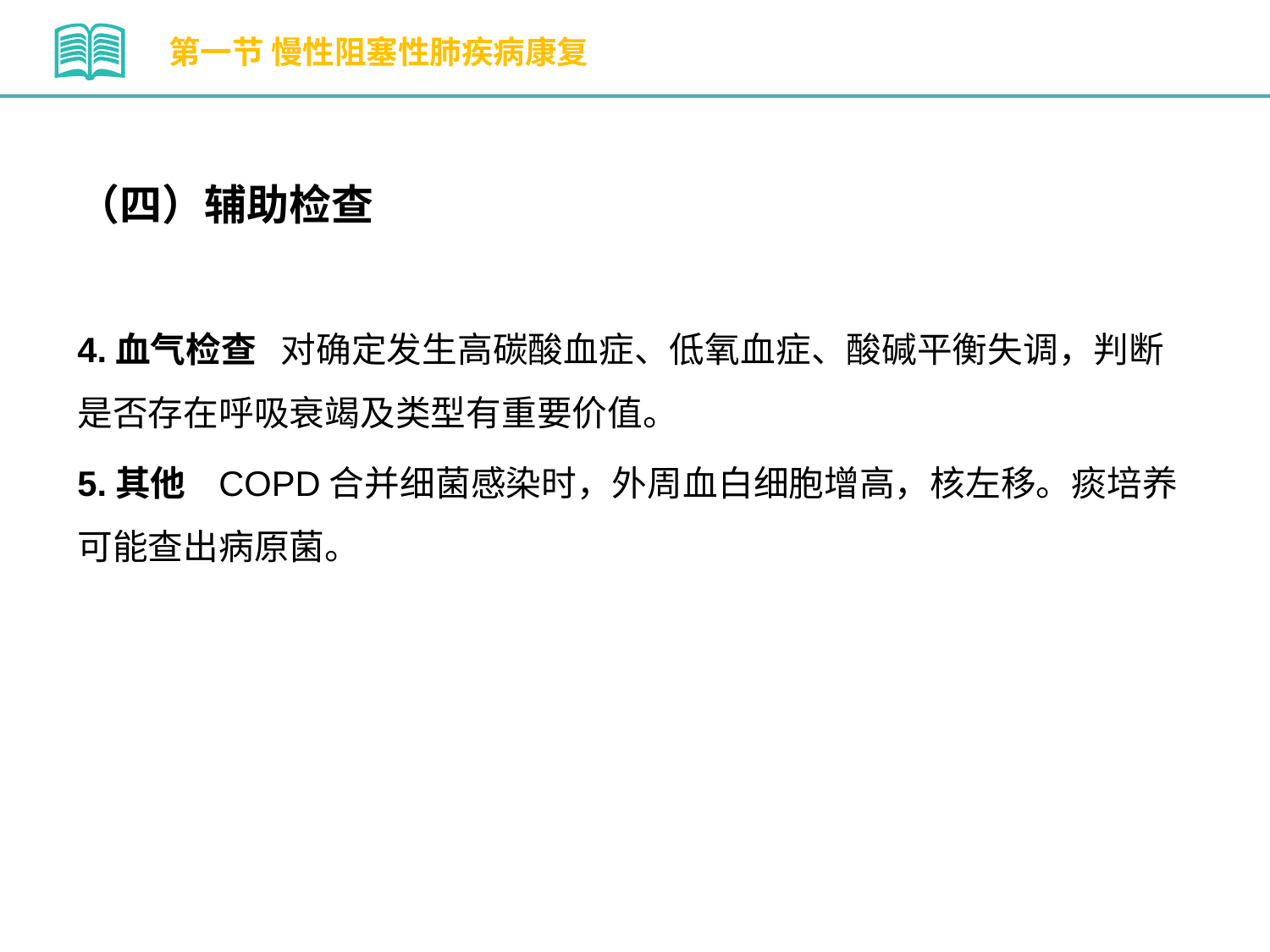

第一节 慢性阻塞性肺疾病康复
（四）辅助检查

4.血气检查   对确定发生高碳酸血症、低氧血症、酸碱平衡失调，判断是否存在呼吸衰竭及类型有重要价值。
5.其他   COPD合并细菌感染时，外周血白细胞增高，核左移。痰培养可能查出病原菌。